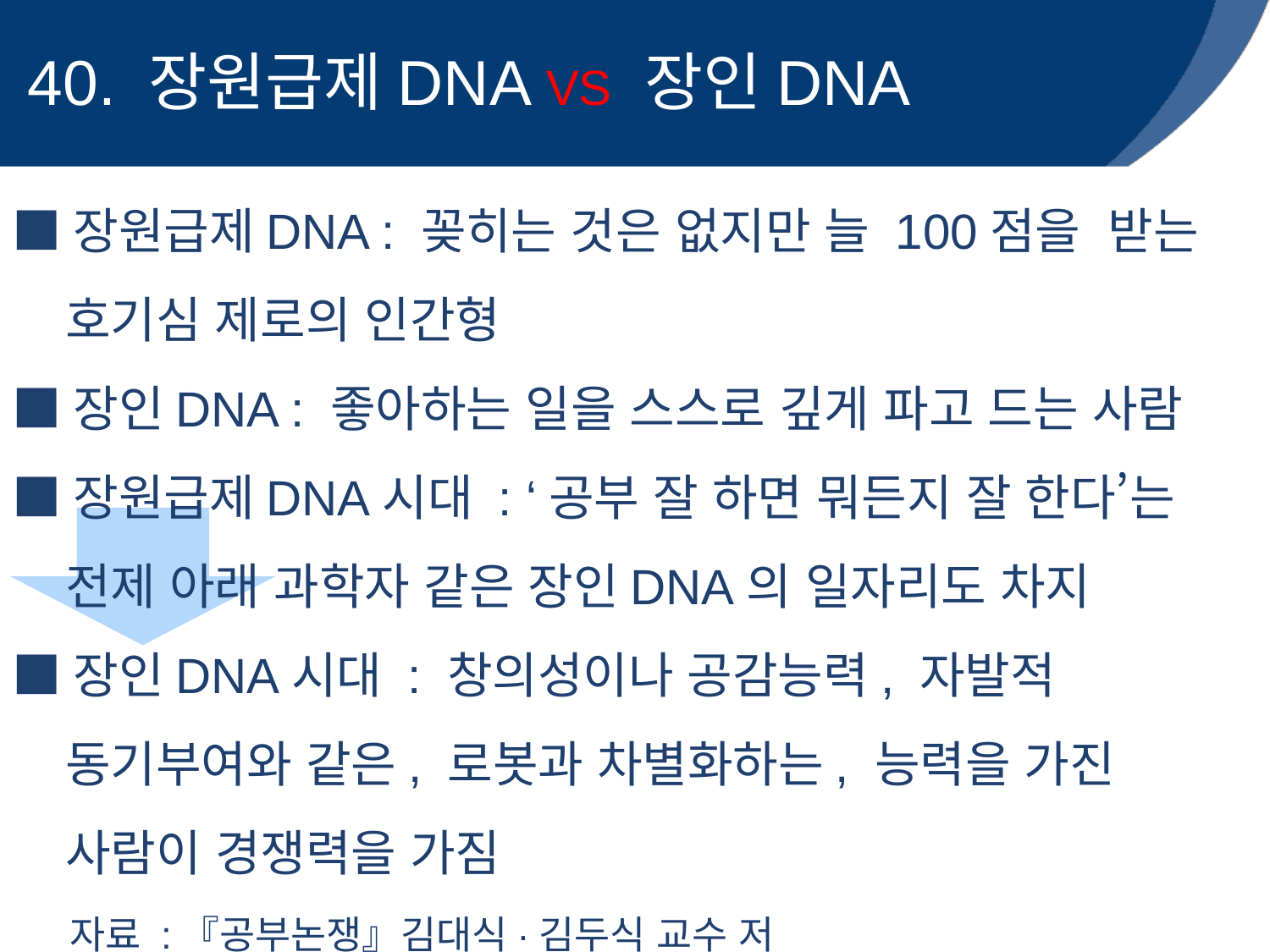

40. 장원급제DNA VS 장인DNA
■장원급제DNA : 꽂히는 것은 없지만 늘 100점을  받는
   호기심 제로의 인간형
■장인DNA : 좋아하는 일을 스스로 깊게 파고 드는 사람
■장원급제DNA시대 : ‘공부 잘 하면 뭐든지 잘 한다’는
   전제 아래 과학자 같은 장인DNA의 일자리도 차지
■장인DNA시대 : 창의성이나 공감능력, 자발적
   동기부여와 같은, 로봇과 차별화하는, 능력을 가진
   사람이 경쟁력을 가짐
    자료 :『공부논쟁』김대식·김두식 교수 저